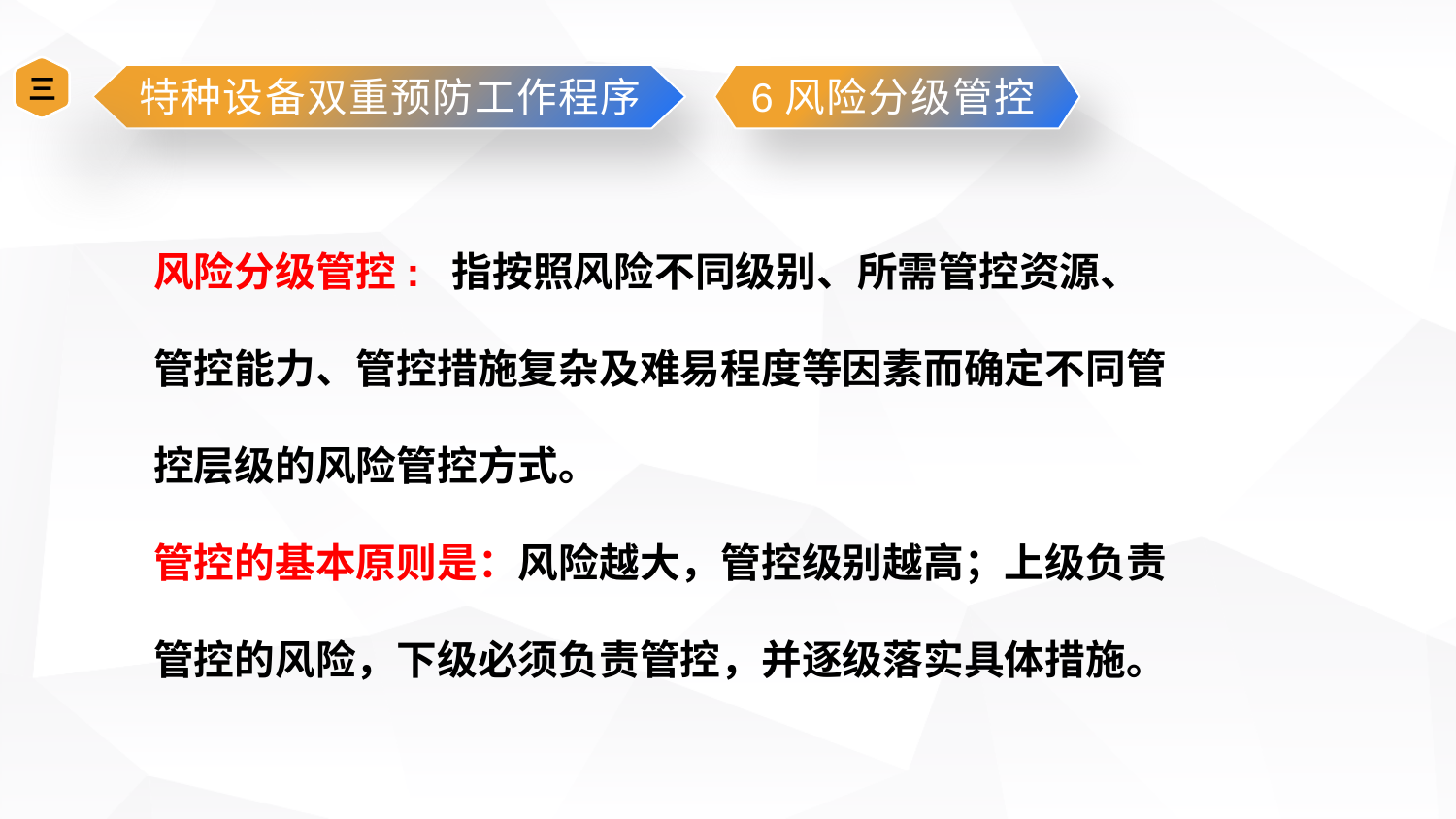

三

特种设备双重预防工作程序

6风险分级管控
风险分级管控:  指按照风险不同级别、所需管控资源、管控能力、管控措施复杂及难易程度等因素而确定不同管控层级的风险管控方式。
管控的基本原则是：风险越大，管控级别越高；上级负责管控的风险，下级必须负责管控，并逐级落实具体措施。

69